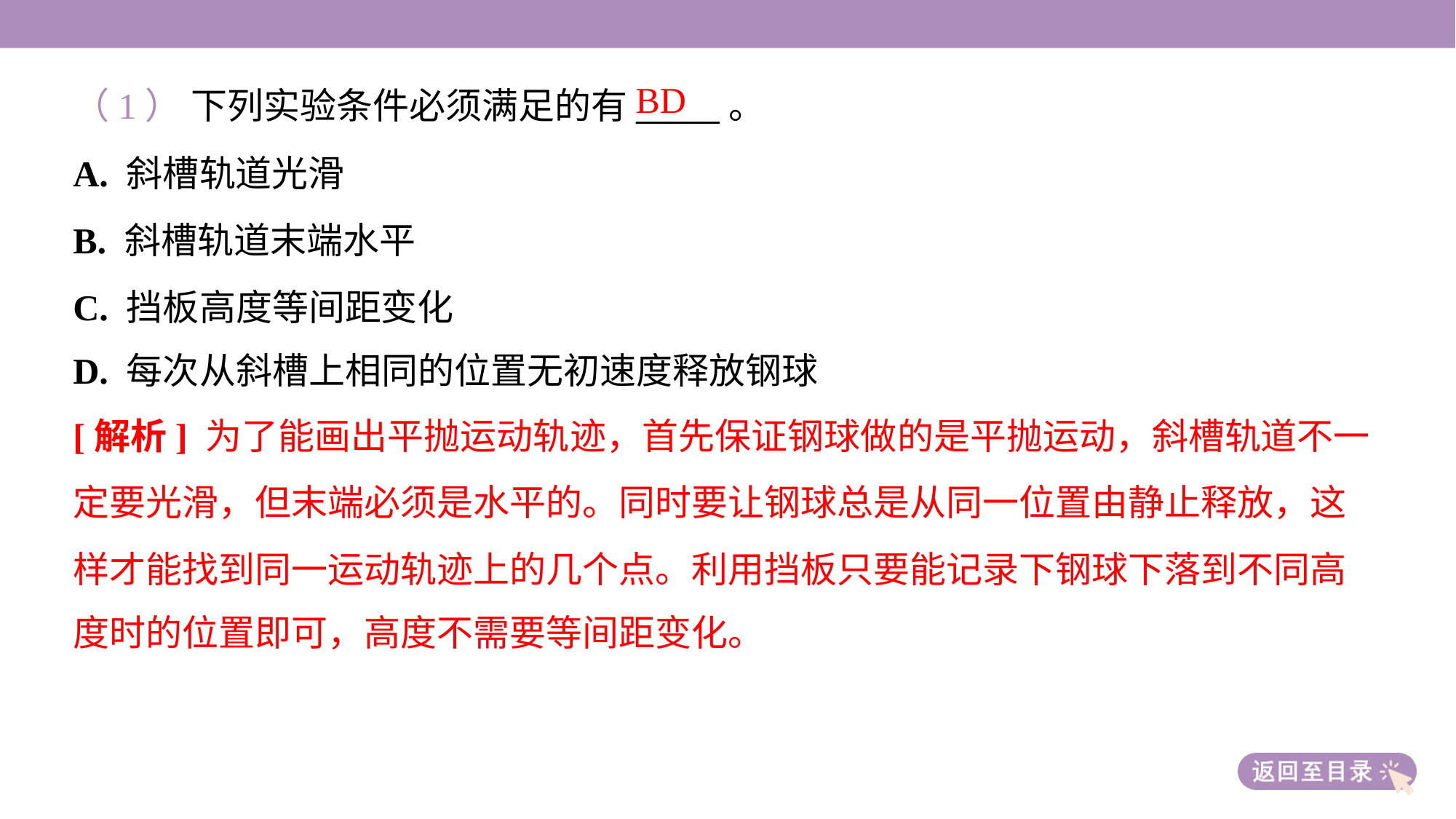

BD
（1） 下列实验条件必须满足的有_____。
A. 斜槽轨道光滑
B. 斜槽轨道末端水平
C. 挡板高度等间距变化
D. 每次从斜槽上相同的位置无初速度释放钢球
[解析] 为了能画出平抛运动轨迹，首先保证钢球做的是平抛运动，斜槽轨道不一
定要光滑，但末端必须是水平的。同时要让钢球总是从同一位置由静止释放，这
样才能找到同一运动轨迹上的几个点。利用挡板只要能记录下钢球下落到不同高
度时的位置即可，高度不需要等间距变化。